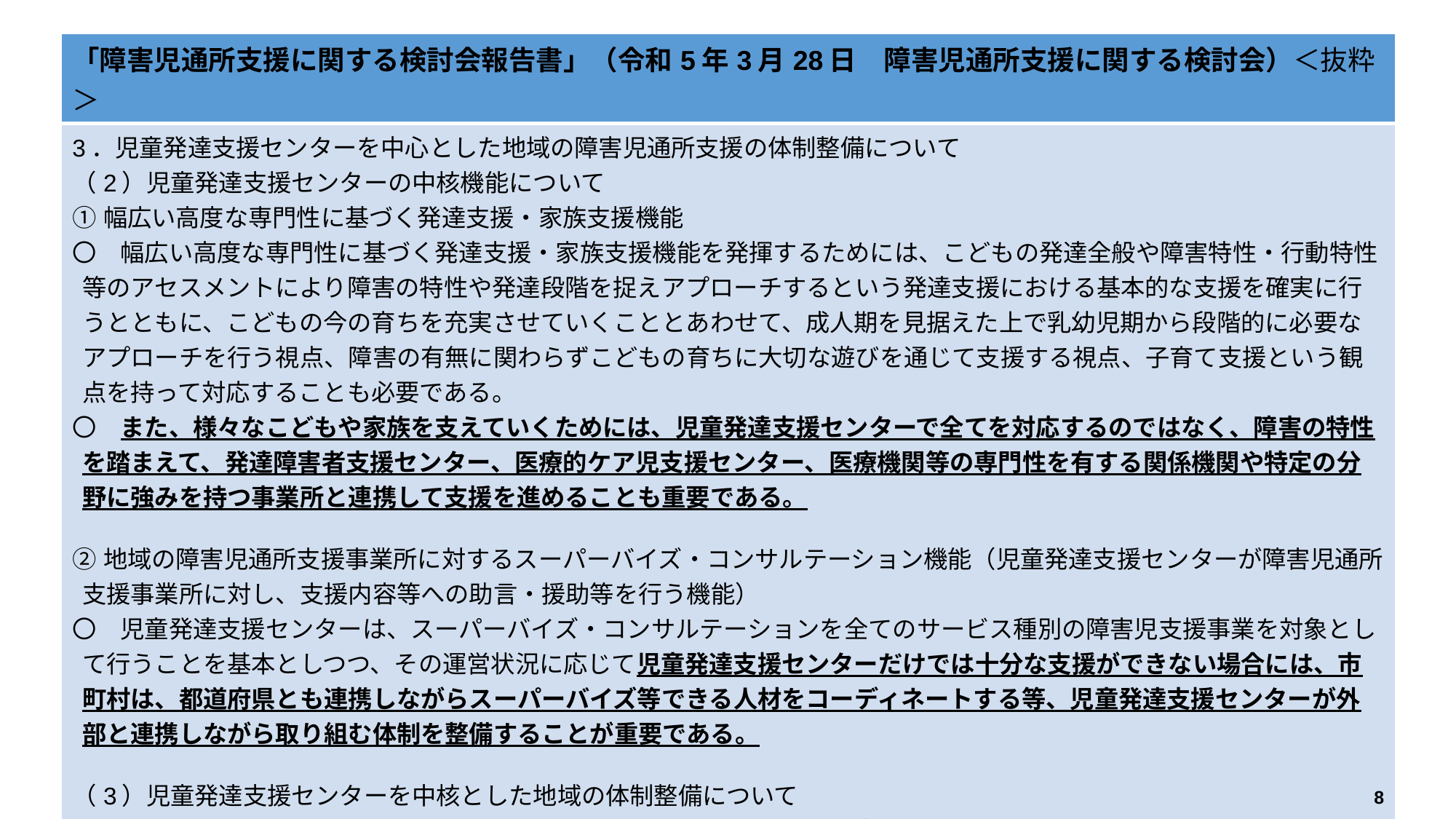

| 「障害児通所支援に関する検討会報告書」（令和5年3月28日　障害児通所支援に関する検討会）＜抜粋＞ |
| --- |
| 3．児童発達支援センターを中心とした地域の障害児通所支援の体制整備について （2）児童発達支援センターの中核機能について ①幅広い高度な専門性に基づく発達支援・家族支援機能 〇　幅広い高度な専門性に基づく発達支援・家族支援機能を発揮するためには、こどもの発達全般や障害特性・行動特性等のアセスメントにより障害の特性や発達段階を捉えアプローチするという発達支援における基本的な支援を確実に行うとともに、こどもの今の育ちを充実させていくこととあわせて、成人期を見据えた上で乳幼児期から段階的に必要なアプローチを行う視点、障害の有無に関わらずこどもの育ちに大切な遊びを通じて支援する視点、子育て支援という観点を持って対応することも必要である。 〇　また、様々なこどもや家族を支えていくためには、児童発達支援センターで全てを対応するのではなく、障害の特性を踏まえて、発達障害者支援センター、医療的ケア児支援センター、医療機関等の専門性を有する関係機関や特定の分野に強みを持つ事業所と連携して支援を進めることも重要である。 ②地域の障害児通所支援事業所に対するスーパーバイズ・コンサルテーション機能（児童発達支援センターが障害児通所支援事業所に対し、支援内容等への助言・援助等を行う機能） 〇　児童発達支援センターは、スーパーバイズ・コンサルテーションを全てのサービス種別の障害児支援事業を対象として行うことを基本としつつ、その運営状況に応じて児童発達支援センターだけでは十分な支援ができない場合には、市町村は、都道府県とも連携しながらスーパーバイズ等できる人材をコーディネートする等、児童発達支援センターが外部と連携しながら取り組む体制を整備することが重要である。 （3）児童発達支援センターを中核とした地域の体制整備について 　〇　医療的ケア児については医療的ケア児支援センターや地域のコーディネーターを中心とした支援体制の整備が進められており、また、聴覚障害や視覚障害があるこどもについては、特別支援学校が地域の支援の中核的な役割を担っている場合もあることから、市町村は、障害特性等を踏まえた特別な支援体制にも留意して、都道府県と連携しながら効果的な支援体制の整備を進める必要がある。 |
8